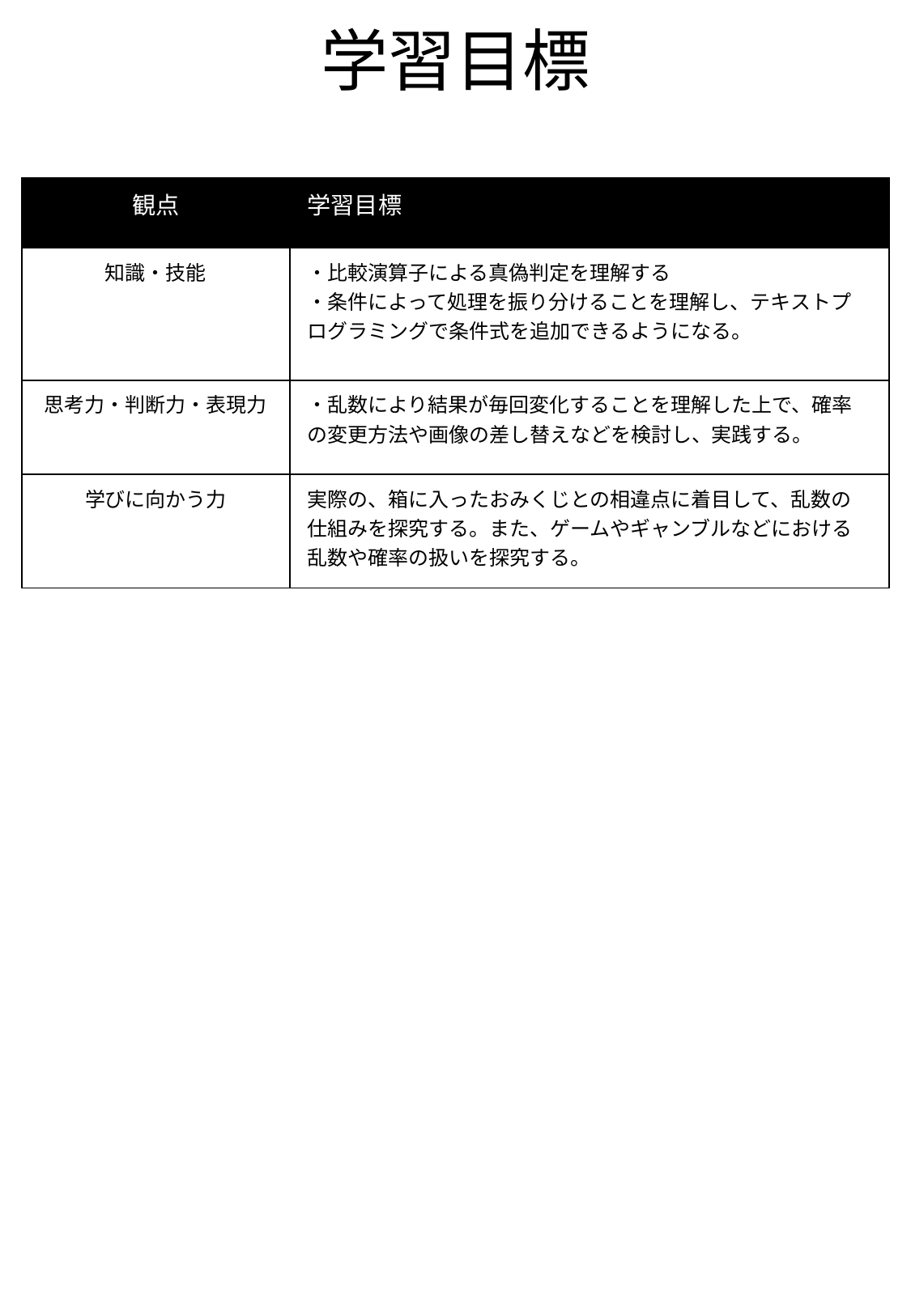

# 学習目標
| 観点 | 学習目標 |
| --- | --- |
| 知識・技能 | ・比較演算子による真偽判定を理解する ・条件によって処理を振り分けることを理解し、テキストプログラミングで条件式を追加できるようになる。 |
| 思考力・判断力・表現力 | ・乱数により結果が毎回変化することを理解した上で、確率の変更方法や画像の差し替えなどを検討し、実践する。 |
| 学びに向かう力 | 実際の、箱に入ったおみくじとの相違点に着目して、乱数の仕組みを探究する。また、ゲームやギャンブルなどにおける乱数や確率の扱いを探究する。 |